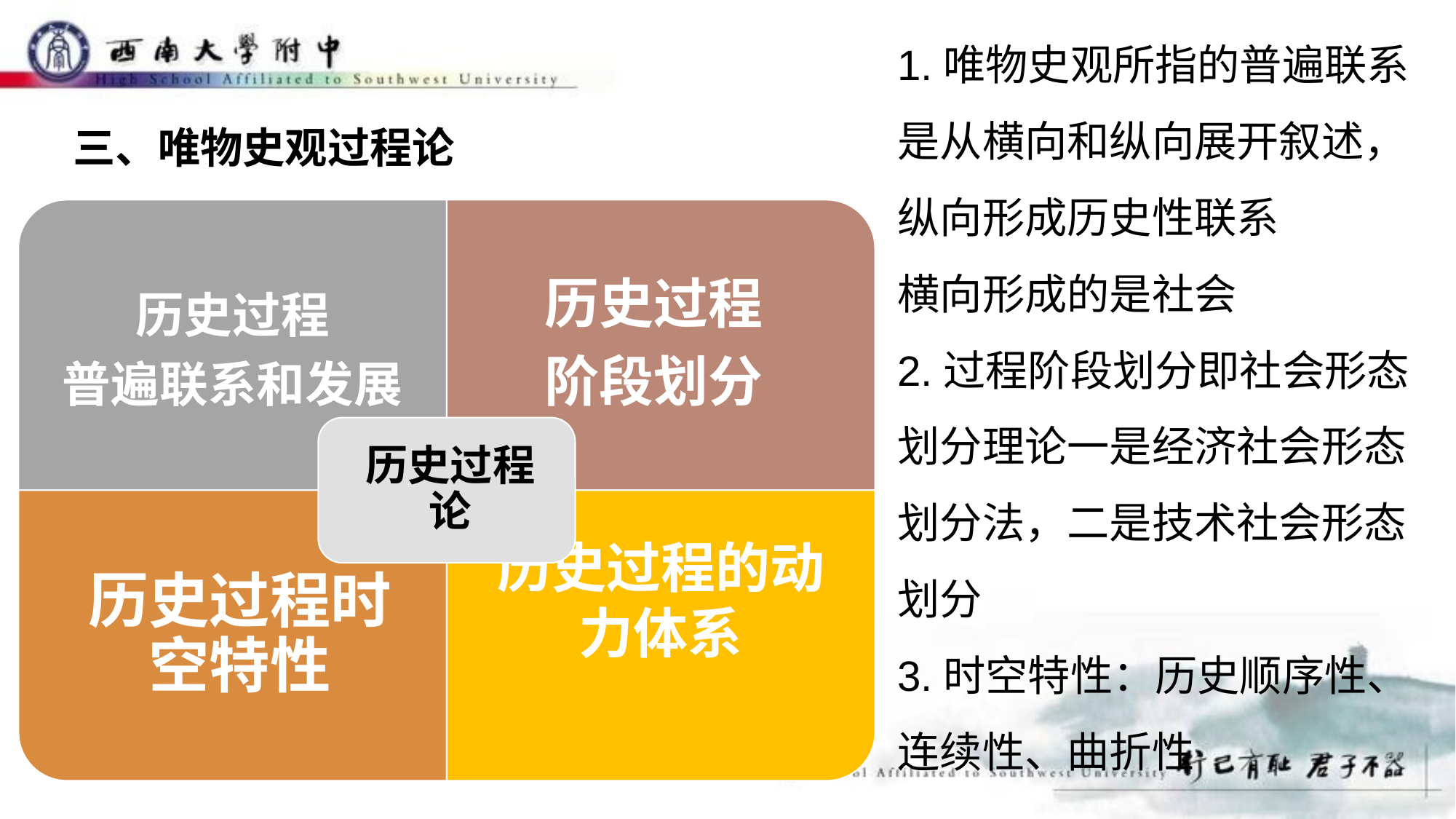

1.唯物史观所指的普遍联系
是从横向和纵向展开叙述，
纵向形成历史性联系
横向形成的是社会
2.过程阶段划分即社会形态划分理论一是经济社会形态划分法，二是技术社会形态划分
3.时空特性：历史顺序性、连续性、曲折性
三、唯物史观过程论
历史过程
普遍联系和发展
历史过程
阶段划分
历史过程时空特性
历史过程的动力体系

历史过程论